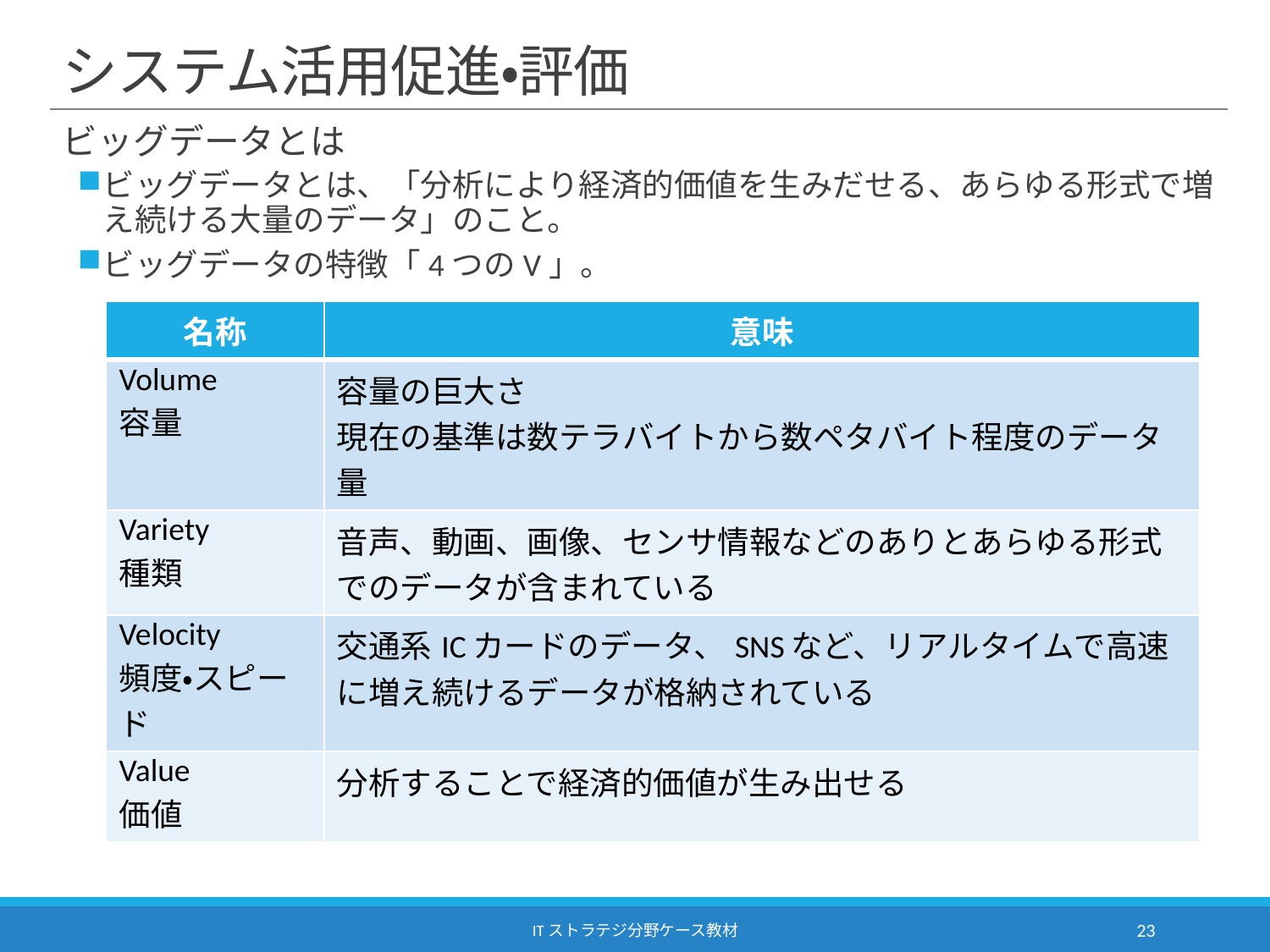

# システム活用促進・評価
ビッグデータとは
ビッグデータとは、「分析により経済的価値を生みだせる、あらゆる形式で増え続ける大量のデータ」のこと。
ビッグデータの特徴「4つのV」。
| 名称 | 意味 |
| --- | --- |
| Volume 容量 | 容量の巨大さ 現在の基準は数テラバイトから数ペタバイト程度のデータ量 |
| Variety 種類 | 音声、動画、画像、センサ情報などのありとあらゆる形式でのデータが含まれている |
| Velocity 頻度・スピード | 交通系ICカードのデータ、SNSなど、リアルタイムで高速に増え続けるデータが格納されている |
| Value 価値 | 分析することで経済的価値が生み出せる |
ITストラテジ分野ケース教材
23